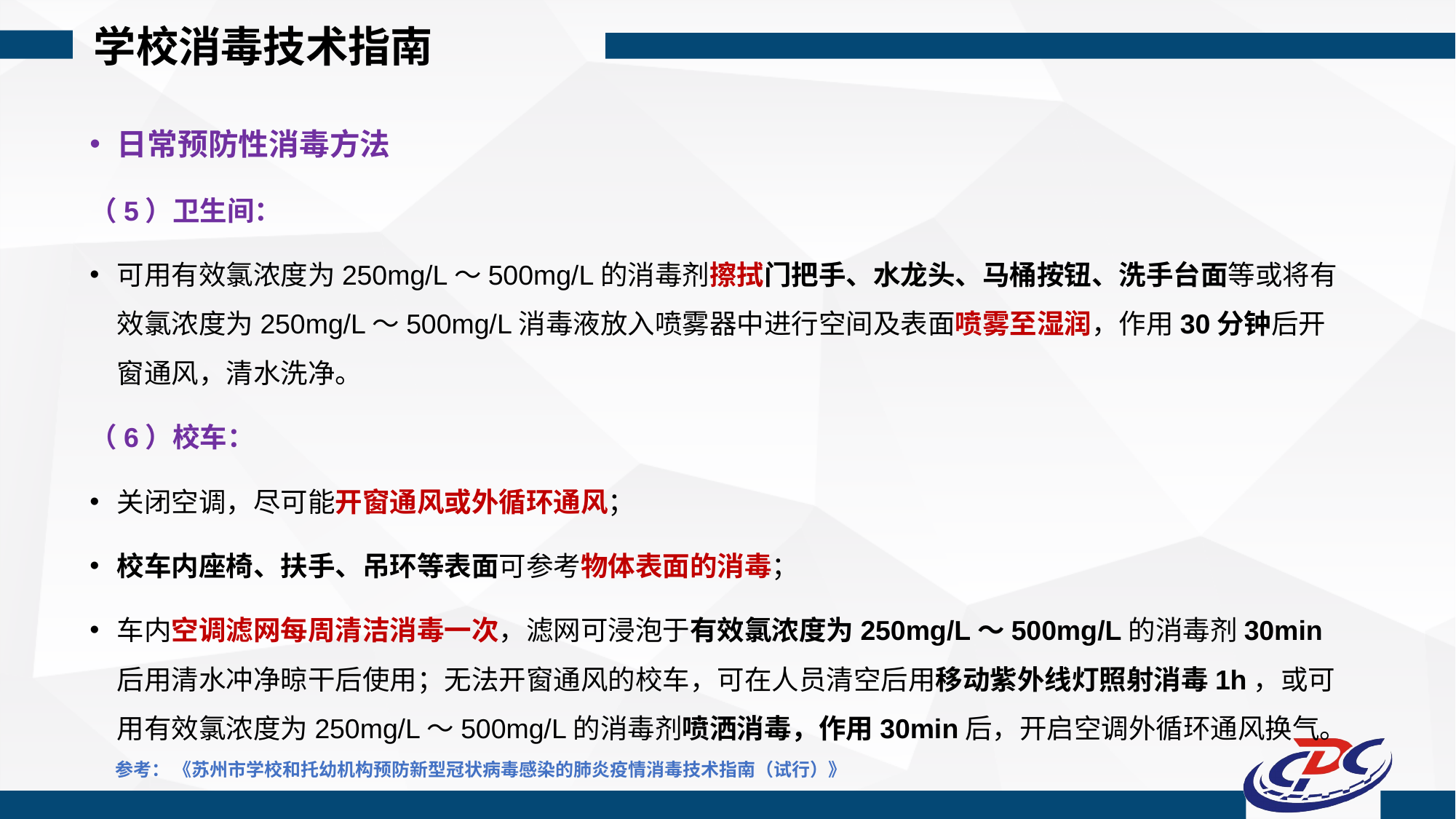

学校消毒技术指南

日常预防性消毒方法
（5）卫生间：
可用有效氯浓度为250mg/L～500mg/L的消毒剂擦拭门把手、水龙头、马桶按钮、洗手台面等或将有效氯浓度为250mg/L～500mg/L消毒液放入喷雾器中进行空间及表面喷雾至湿润，作用30分钟后开窗通风，清水洗净。
（6）校车：
关闭空调，尽可能开窗通风或外循环通风；
校车内座椅、扶手、吊环等表面可参考物体表面的消毒；
车内空调滤网每周清洁消毒一次，滤网可浸泡于有效氯浓度为250mg/L～500mg/L的消毒剂30min后用清水冲净晾干后使用；无法开窗通风的校车，可在人员清空后用移动紫外线灯照射消毒1h，或可用有效氯浓度为250mg/L～500mg/L的消毒剂喷洒消毒，作用30min后，开启空调外循环通风换气。

参考： 《苏州市学校和托幼机构预防新型冠状病毒感染的肺炎疫情消毒技术指南（试行）》